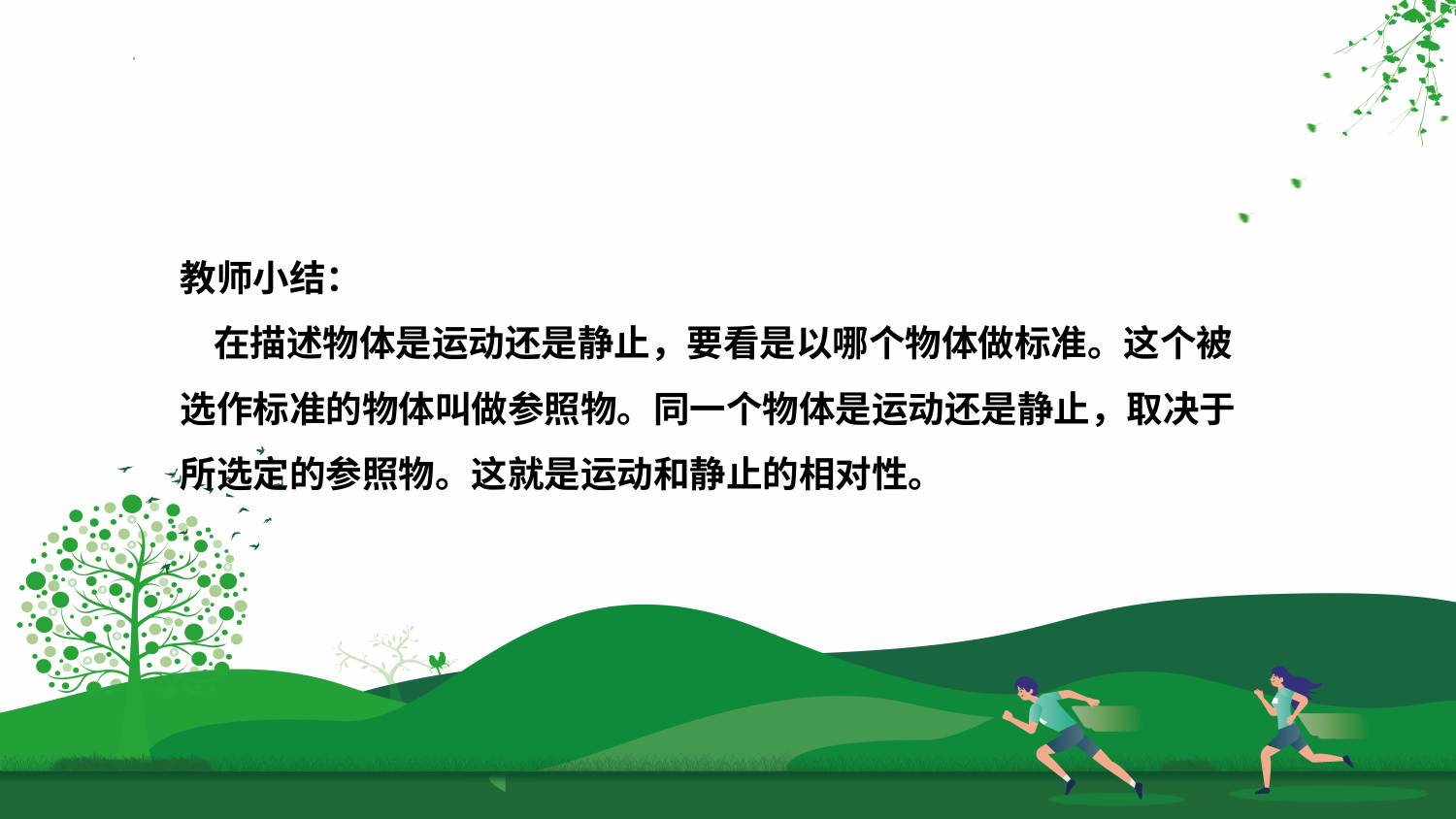

教师小结：
   在描述物体是运动还是静止，要看是以哪个物体做标准。这个被选作标准的物体叫做参照物。同一个物体是运动还是静止，取决于所选定的参照物。这就是运动和静止的相对性。